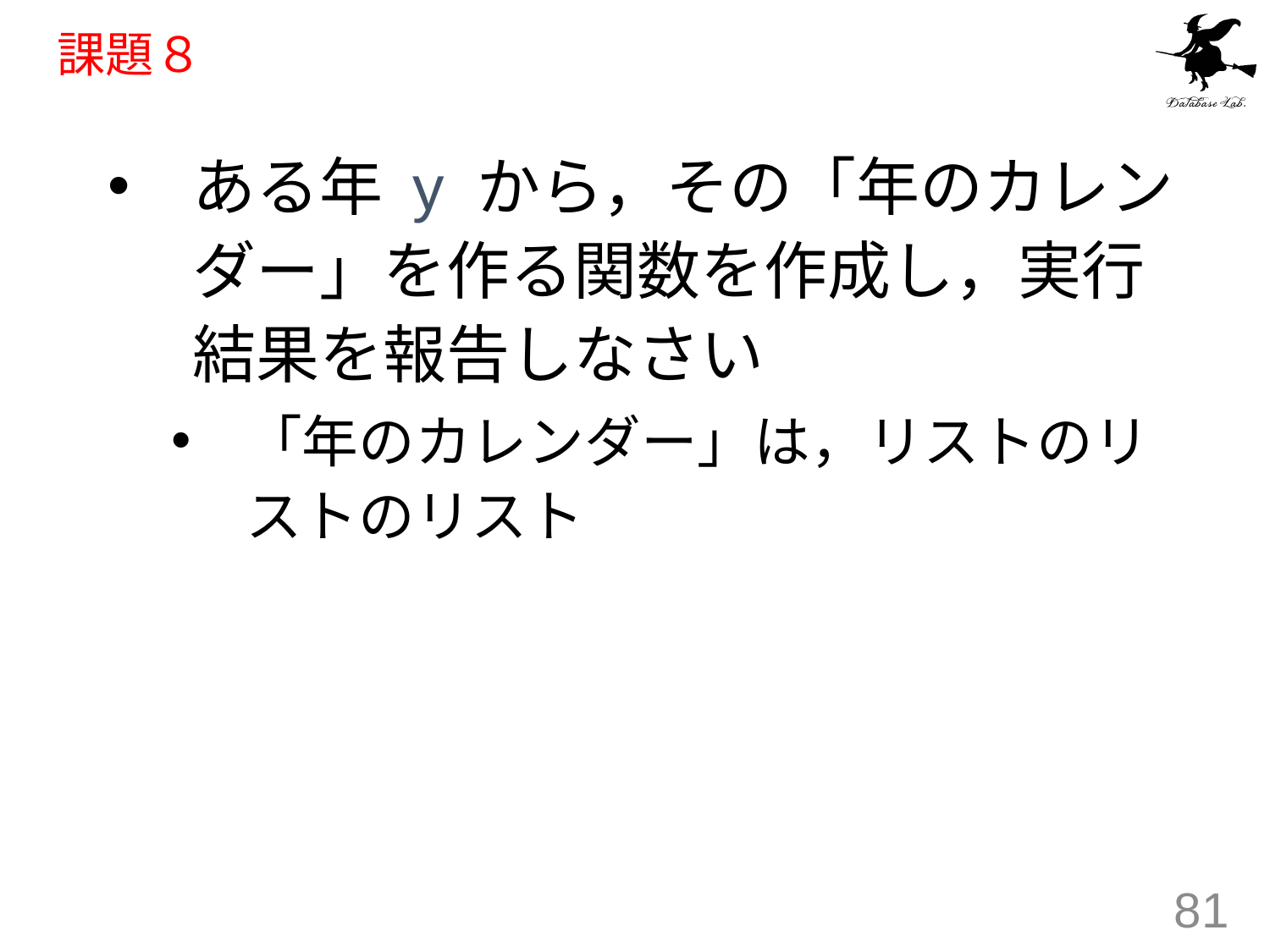

# 課題８
ある年 y から，その「年のカレンダー」を作る関数を作成し，実行結果を報告しなさい
「年のカレンダー」は，リストのリストのリスト

81